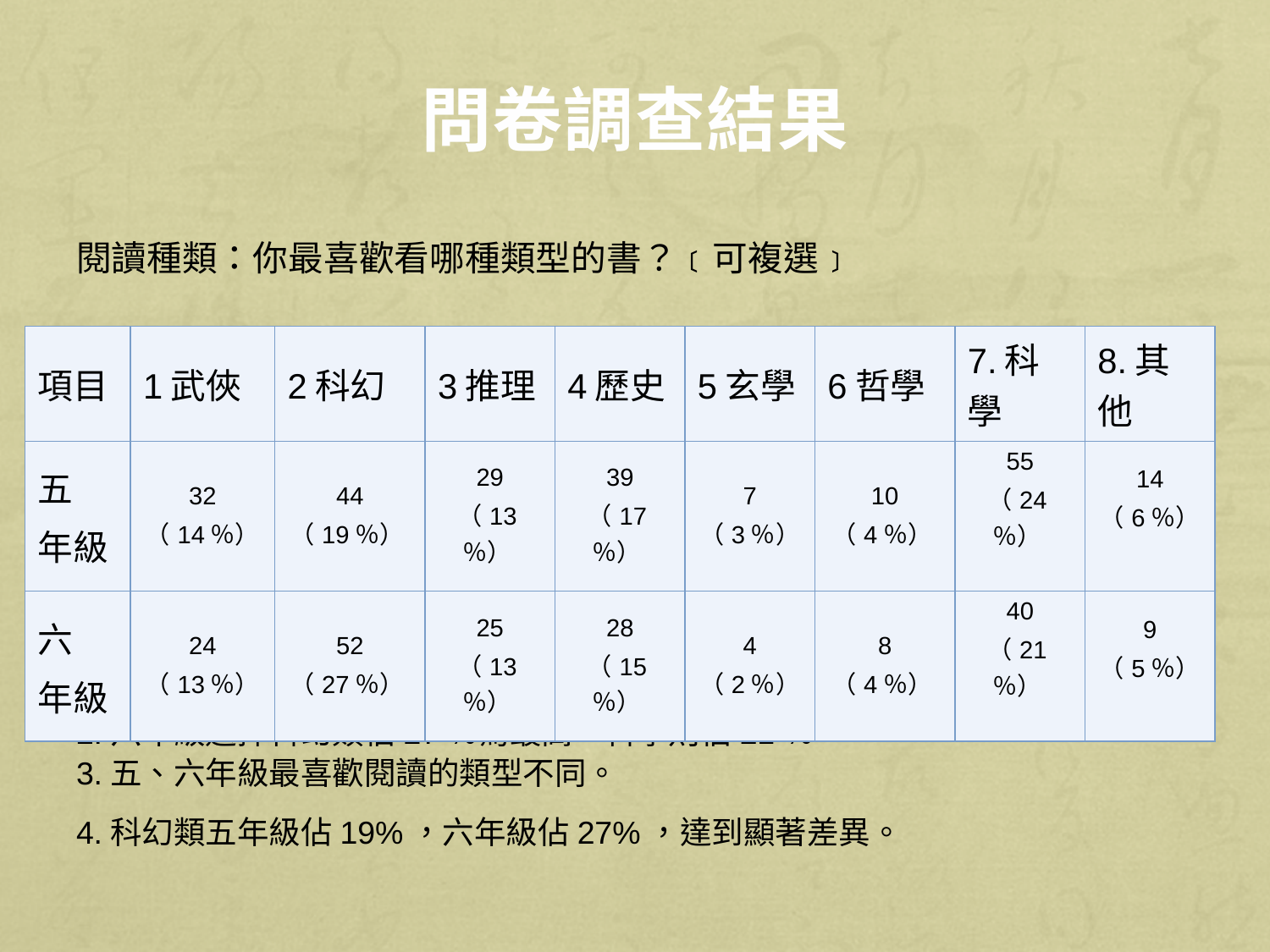

# 問卷調查結果
閱讀種類：你最喜歡看哪種類型的書？﹝可複選﹞

我們的看法：
1.五年級選擇科學類佔24％，科幻類佔19為第2。
2.六年級選擇科幻類佔27％為最高，科學則佔21％。
3.五、六年級最喜歡閱讀的類型不同。
4.科幻類五年級佔19%，六年級佔27%，達到顯著差異。
| 項目 | 1武俠 | 2科幻 | 3推理 | 4歷史 | 5玄學 | 6哲學 | 7.科學 | 8.其他 |
| --- | --- | --- | --- | --- | --- | --- | --- | --- |
| 五 年級 | 32 （14％） | 44 （19％） | 29 （13％） | 39 （17％） | 7 （3％） | 10 （4％） | 55 （24％） | 14 （6％） |
| 六 年級 | 24 （13％） | 52 （27％） | 25 （13％） | 28 （15％） | 4 （2％） | 8 （4％） | 40 （21％） | 9 （5％） |